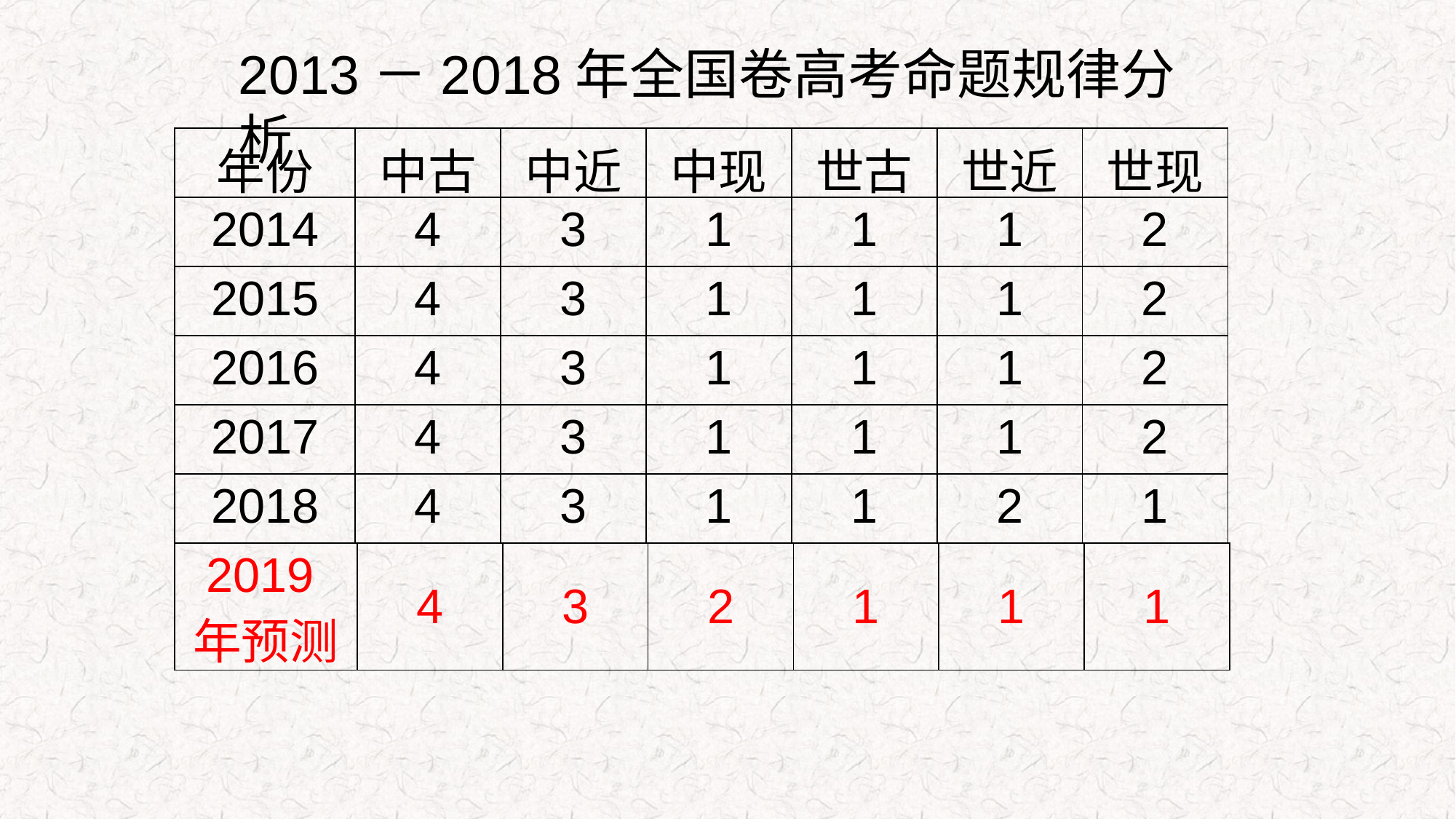

2013－2018年全国卷高考命题规律分析
| 年份 | 中古 | 中近 | 中现 | 世古 | 世近 | 世现 |
| --- | --- | --- | --- | --- | --- | --- |
| 2014 | 4 | 3 | 1 | 1 | 1 | 2 |
| 2015 | 4 | 3 | 1 | 1 | 1 | 2 |
| 2016 | 4 | 3 | 1 | 1 | 1 | 2 |
| 2017 | 4 | 3 | 1 | 1 | 1 | 2 |
| 2018 | 4 | 3 | 1 | 1 | 2 | 1 |
| 2019年预测 | 4 | 3 | 2 | 1 | 1 | 1 |
| --- | --- | --- | --- | --- | --- | --- |